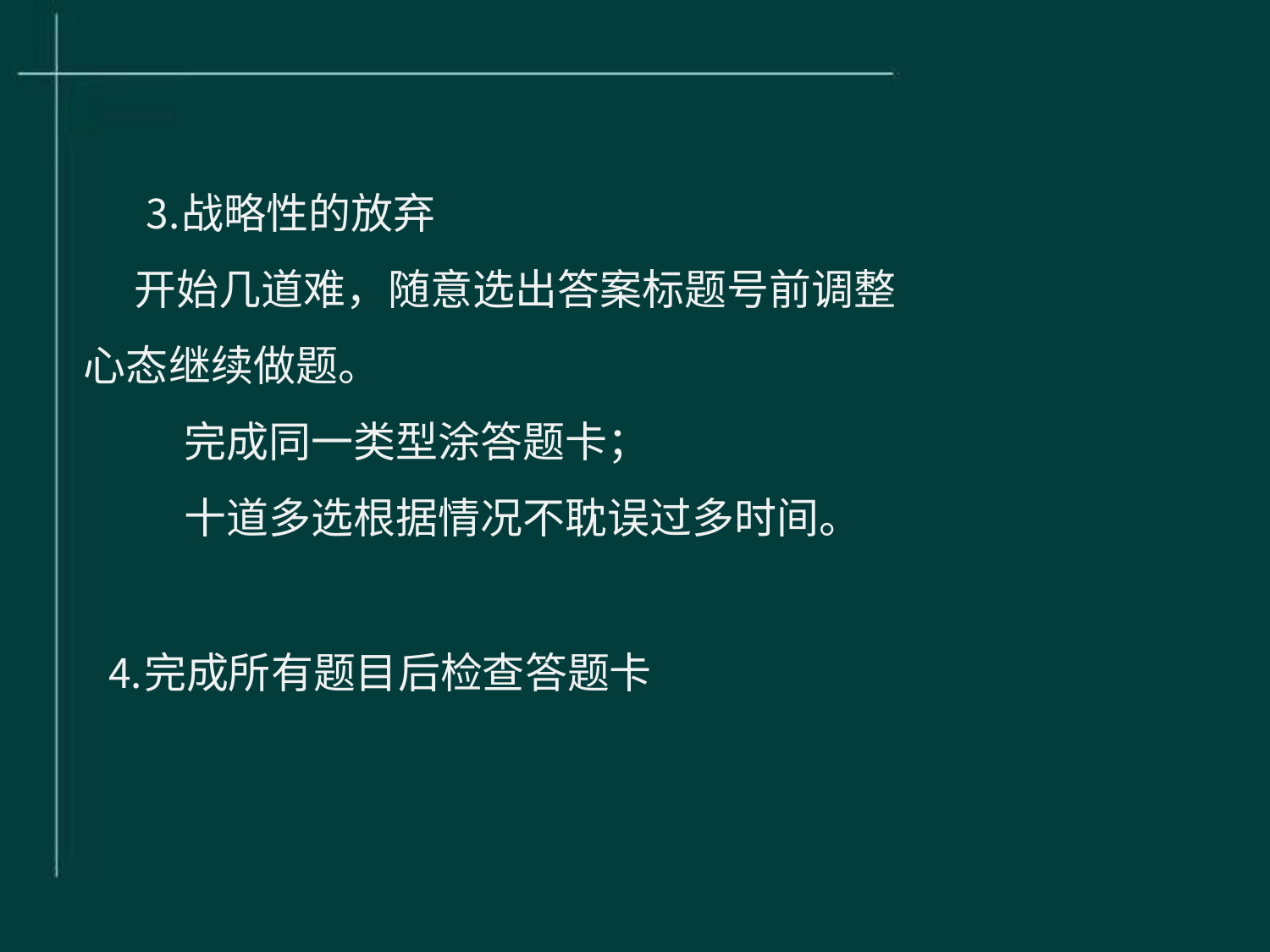

战略性的放弃
开始几道难，随意选出答案标题号前调整 心态继续做题。
完成同一类型涂答题卡；
十道多选根据情况不耽误过多时间。

完成所有题目后检查答题卡